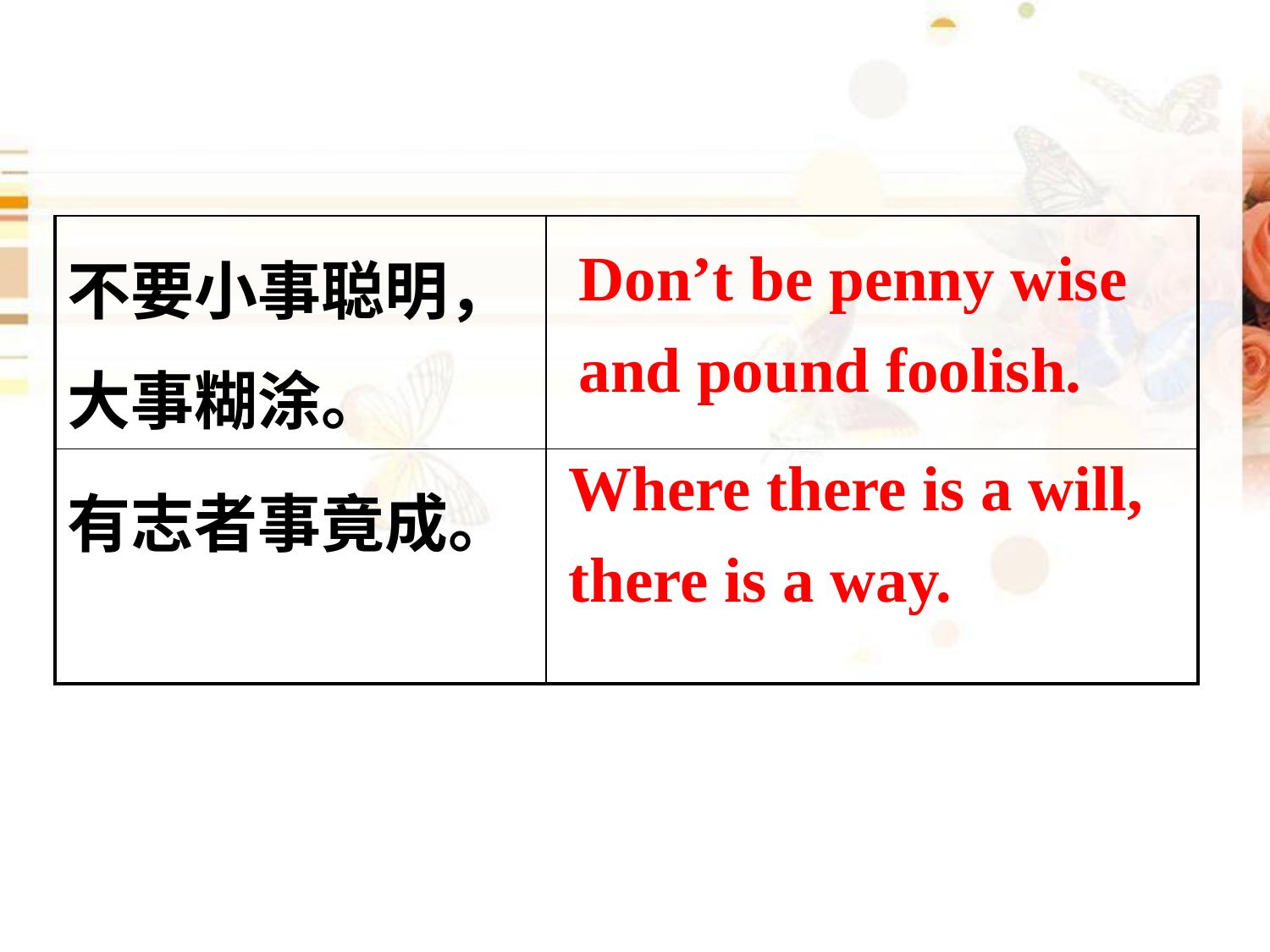

| 不要小事聪明，大事糊涂。 |  |
| --- | --- |
| 有志者事竟成。 |  |
Don’t be penny wise and pound foolish.
Where there is a will, there is a way.